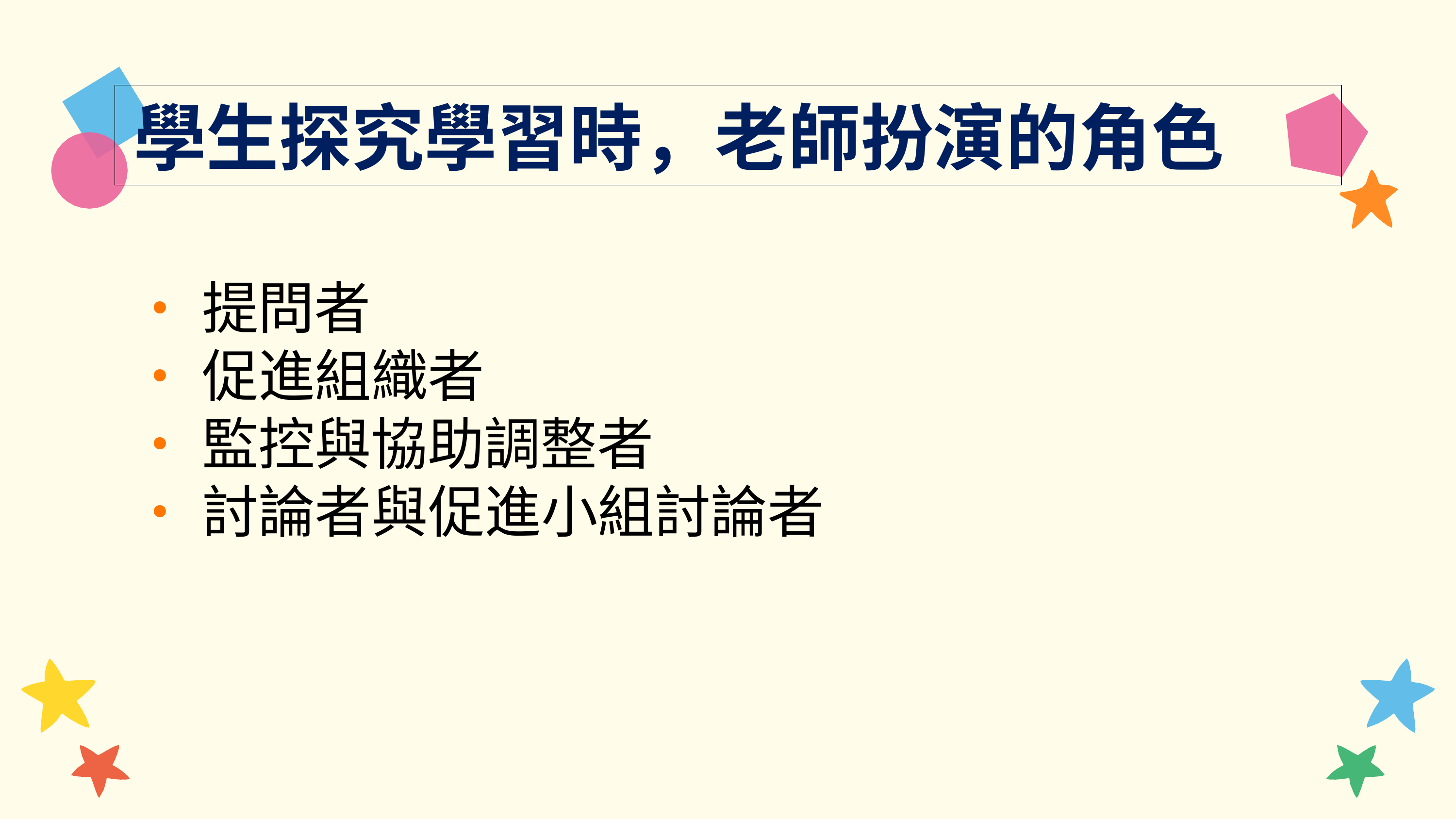

# 學生探究學習時，老師扮演的角色
提問者
促進組織者
監控與協助調整者
討論者與促進小組討論者